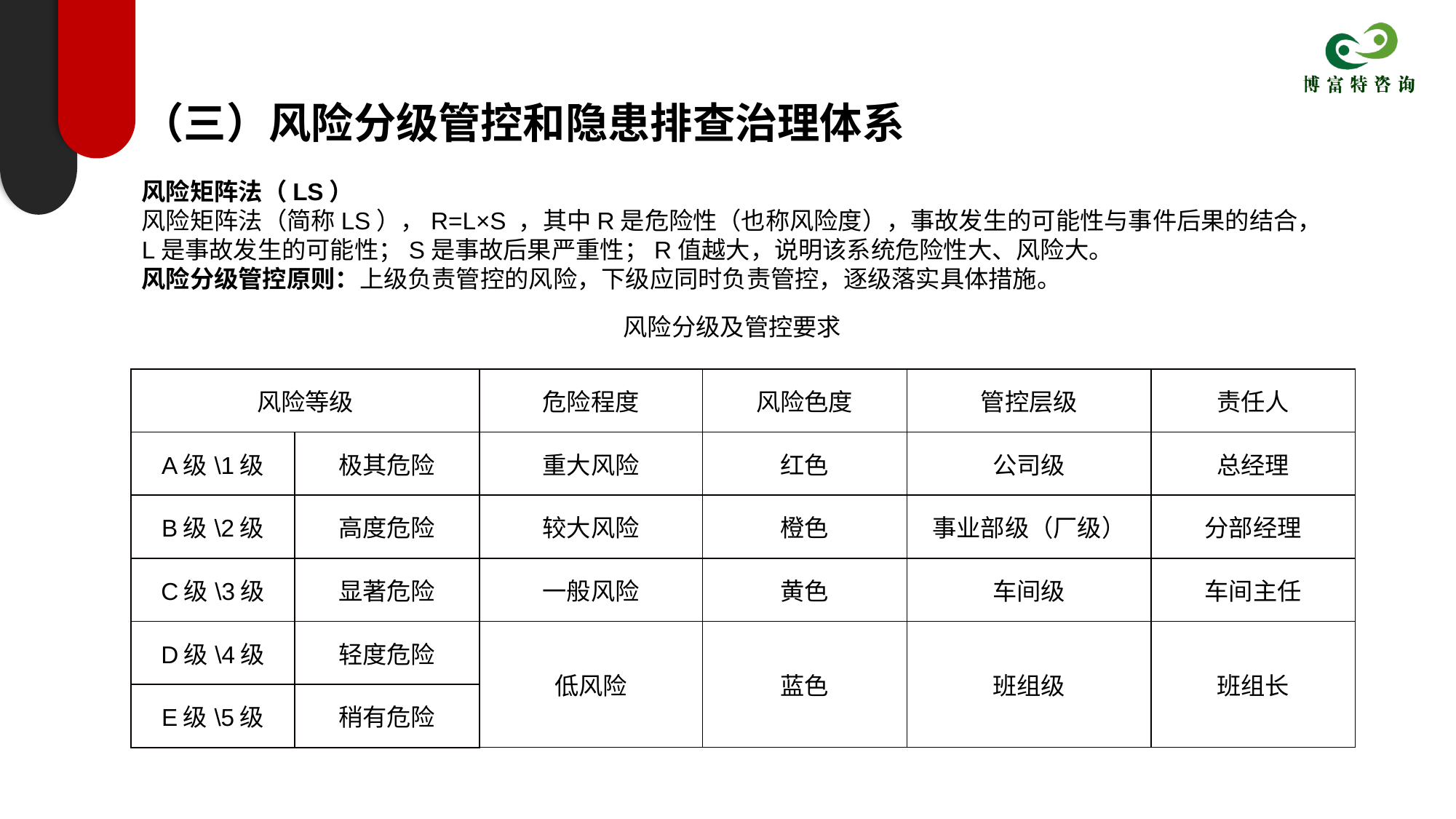

（三）风险分级管控和隐患排查治理体系

风险矩阵法（LS）
风险矩阵法（简称LS），R=L×S ，其中R是危险性（也称风险度），事故发生的可能性与事件后果的结合， L是事故发生的可能性；S是事故后果严重性；R值越大，说明该系统危险性大、风险大。
风险分级管控原则：上级负责管控的风险，下级应同时负责管控，逐级落实具体措施。
风险分级及管控要求
| 风险等级 |  | 危险程度 | 风险色度 | 管控层级 | 责任人 |
| --- | --- | --- | --- | --- | --- |
| A级\1级 | 极其危险 | 重大风险 | 红色 | 公司级 | 总经理 |
| B级\2级 | 高度危险 | 较大风险 | 橙色 | 事业部级（厂级） | 分部经理 |
| C级\3级 | 显著危险 | 一般风险 | 黄色 | 车间级 | 车间主任 |
| D级\4级 | 轻度危险 | 低风险 | 蓝色 | 班组级 | 班组长 |
| E级\5级 | 稍有危险 |  |  |  |  |
13